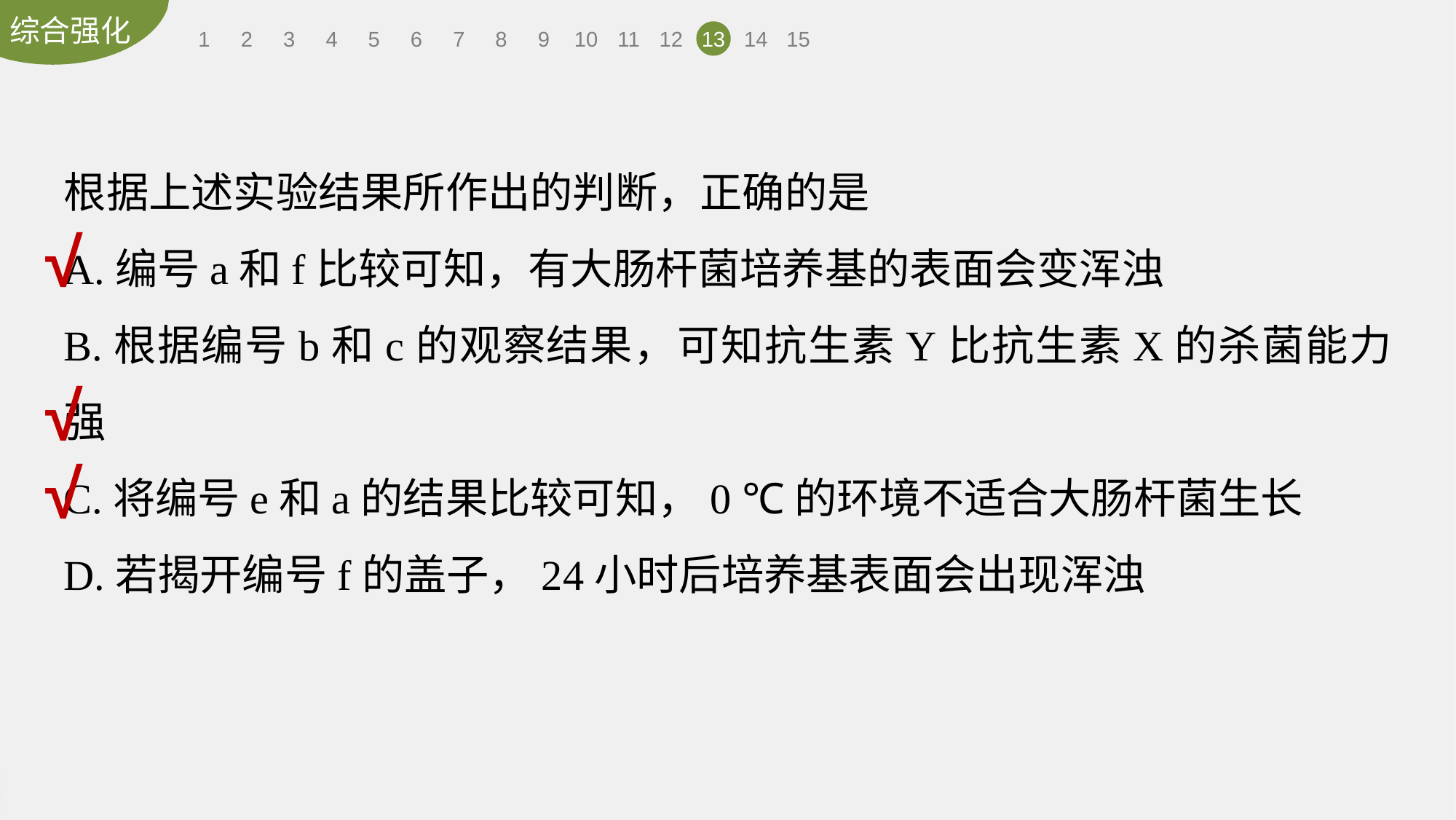

1
2
3
4
5
6
7
8
9
10
11
12
13
14
15
根据上述实验结果所作出的判断，正确的是
A.编号a和f比较可知，有大肠杆菌培养基的表面会变浑浊
B.根据编号b和c的观察结果，可知抗生素Y比抗生素X的杀菌能力强
C.将编号e和a的结果比较可知，0 ℃的环境不适合大肠杆菌生长
D.若揭开编号f的盖子，24小时后培养基表面会出现浑浊
√
√
√